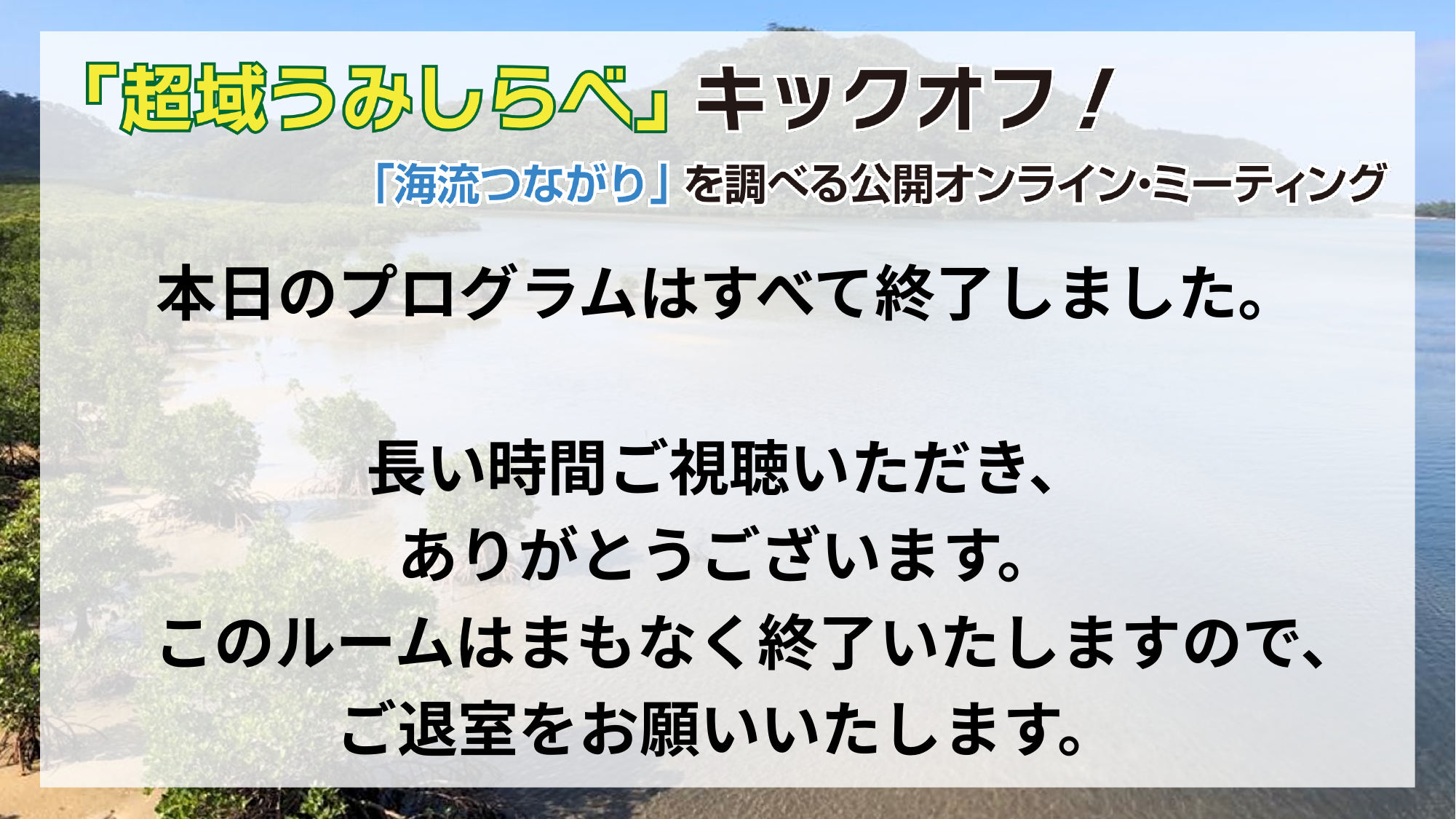

本日のプログラムはすべて終了しました。

長い時間ご視聴いただき、
ありがとうございます。
このルームはまもなく終了いたしますので、
ご退室をお願いいたします。